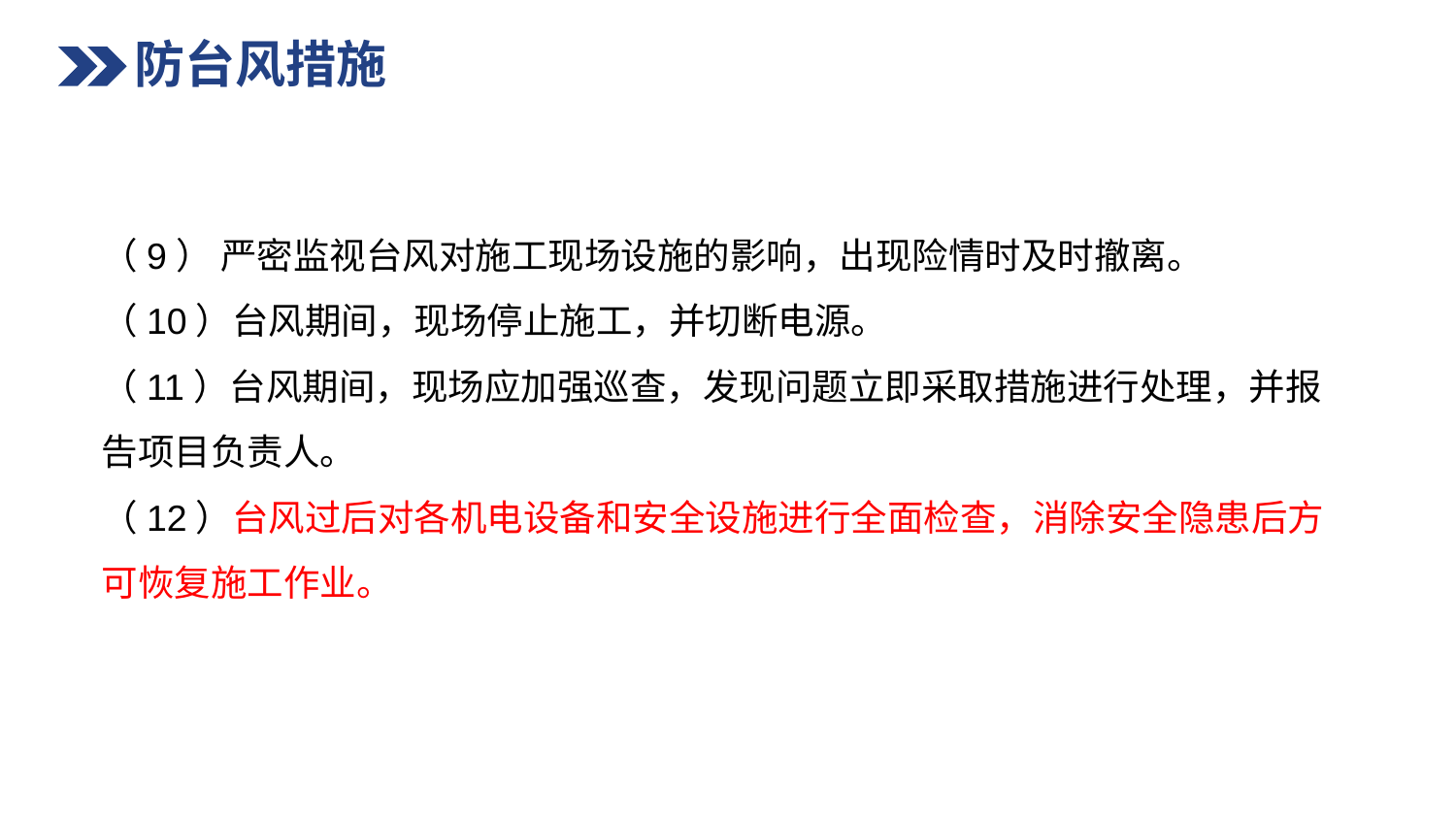

防台风措施

（9） 严密监视台风对施工现场设施的影响，出现险情时及时撤离。
（10）台风期间，现场停止施工，并切断电源。
（11）台风期间，现场应加强巡查，发现问题立即采取措施进行处理，并报告项目负责人。
（12）台风过后对各机电设备和安全设施进行全面检查，消除安全隐患后方可恢复施工作业。